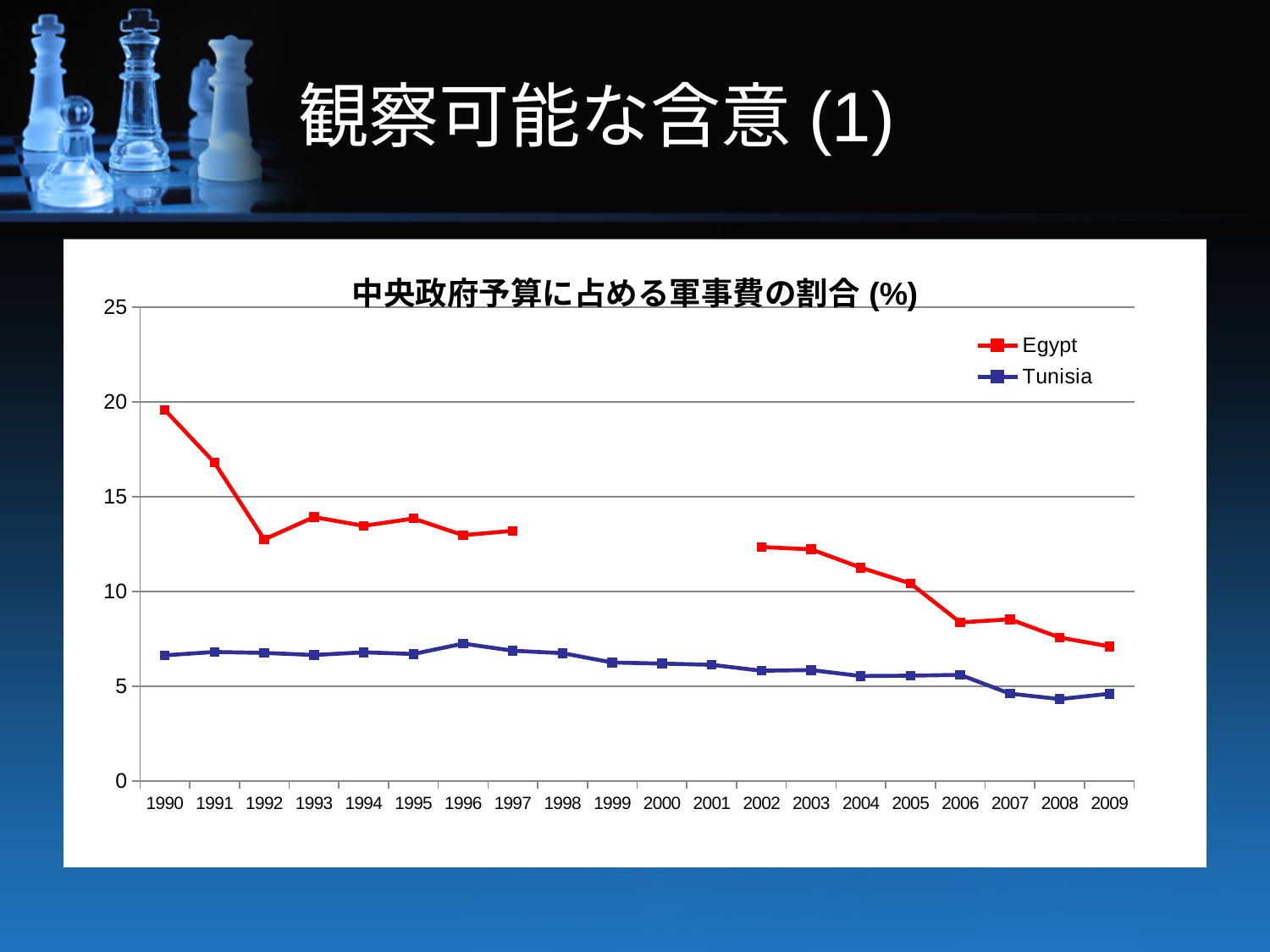

# 観察可能な含意(1)

### Chart: 中央政府予算に占める軍事費の割合(%)

| Category | Egypt | Tunisia |
|---|---|---|
| 1990 | 19.5705813601143 | 6.62754993463655 |
| 1991 | 16.7897939922544 | 6.80502611887618 |
| 1992 | 12.7450778694427 | 6.75354825093653 |
| 1993 | 13.9223149967256 | 6.64316377677051 |
| 1994 | 13.4599078341014 | 6.78707524408668 |
| 1995 | 13.8457516339869 | 6.69642857142857 |
| 1996 | 12.9668872029635 | 7.24488458730367 |
| 1997 | 13.1966538885354 | 6.86999063183096 |
| 1998 | None | 6.74168202541469 |
| 1999 | None | 6.24751351908881 |
| 2000 | None | 6.19178230996931 |
| 2001 | None | 6.12672036531997 |
| 2002 | 12.3406687071404 | 5.81381580505364 |
| 2003 | 12.2229719663842 | 5.85016881915735 |
| 2004 | 11.2521935033985 | 5.53402325488472 |
| 2005 | 10.4197601177037 | 5.55266354329342 |
| 2006 | 8.36391917826359 | 5.59646290018514 |
| 2007 | 8.52949899491416 | 4.60515225353624 |
| 2008 | 7.56318095884663 | 4.31996925666051 |
| 2009 | 7.1 | 4.6 |